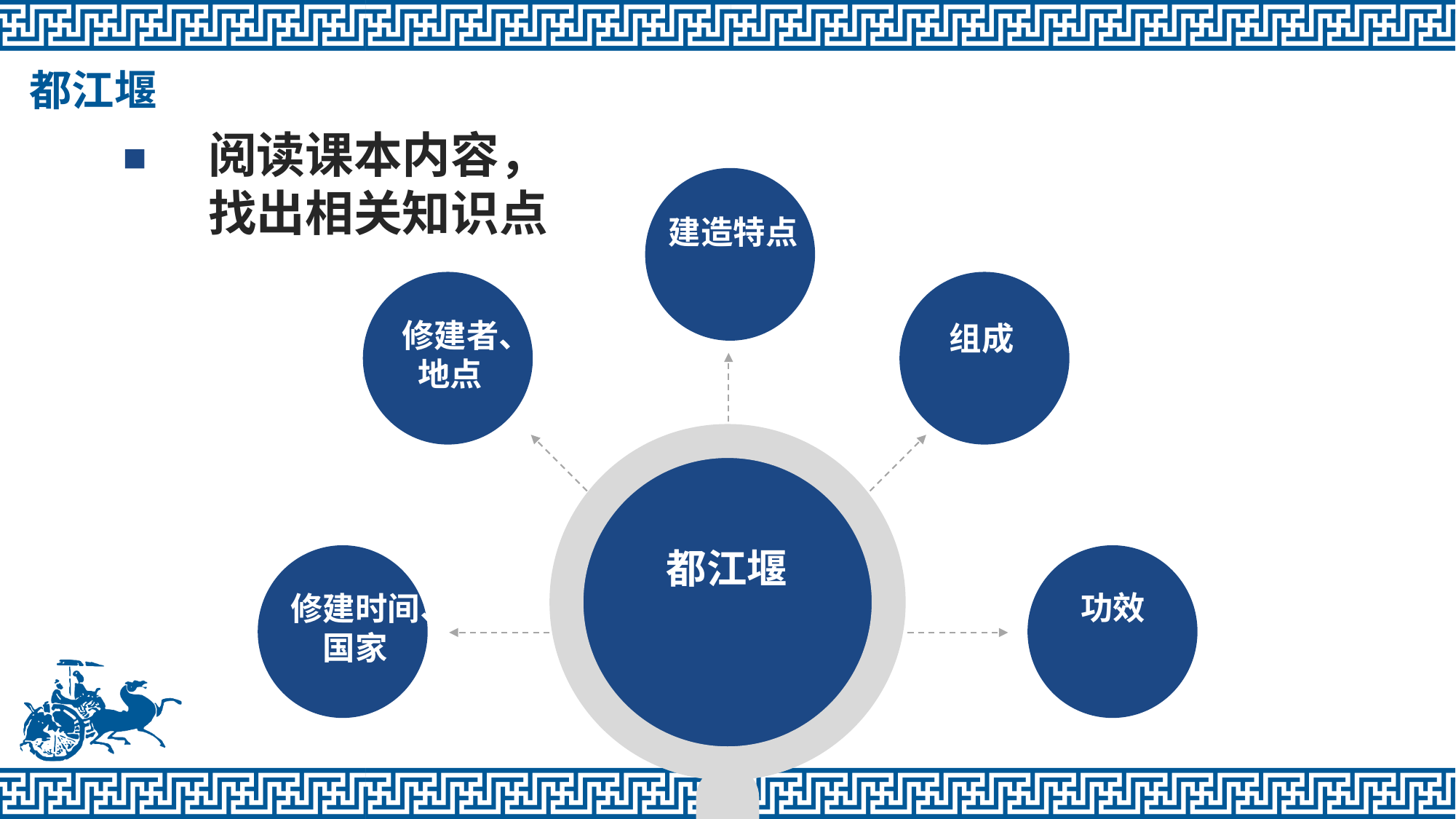

都江堰
阅读课本内容，找出相关知识点

建造特点

修建者、地点
组成

都江堰

功效
修建时间、国家